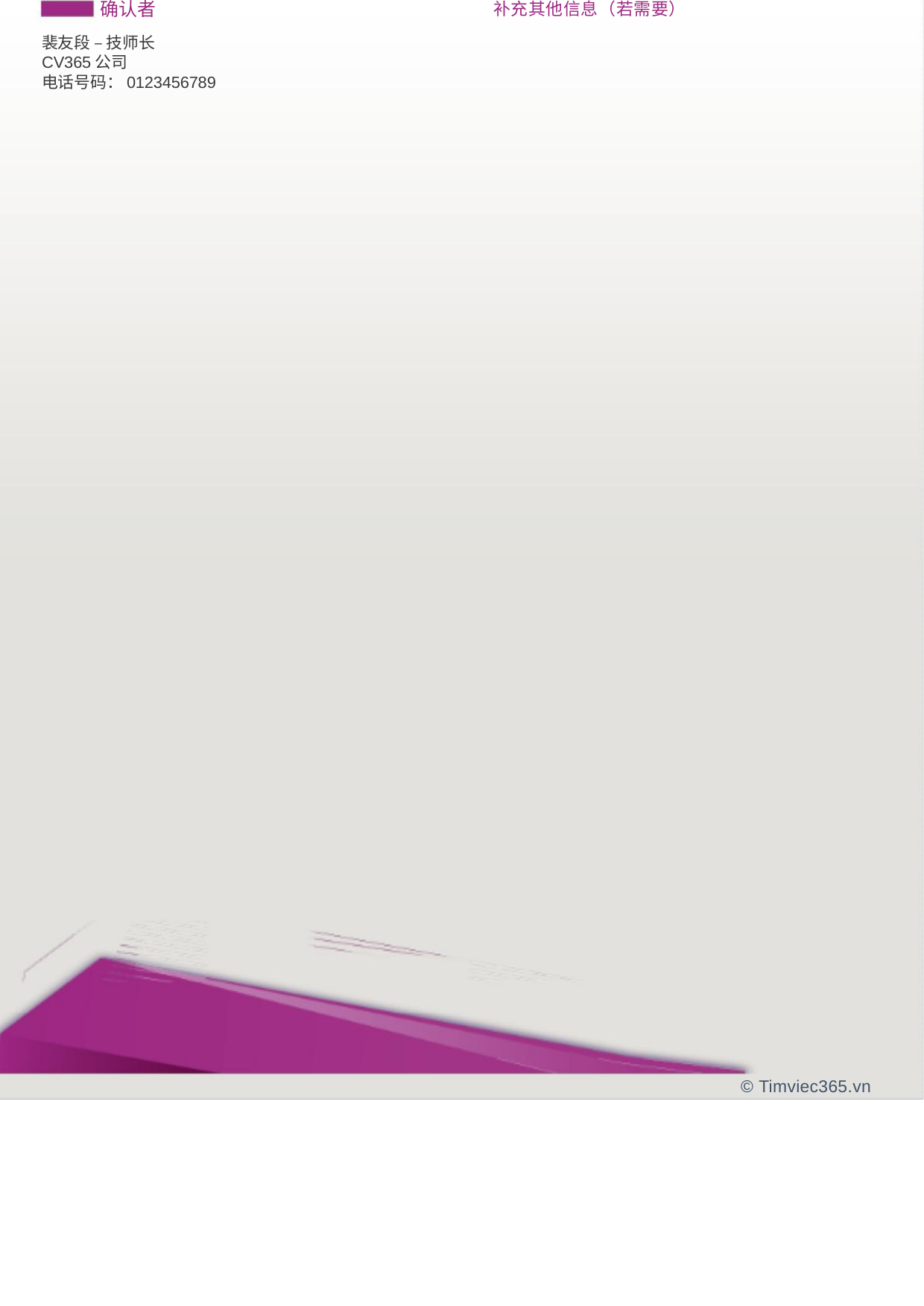

补充其他信息（若需要）
确认者
裴友段 – 技师长
CV365公司
电话号码：0123456789
© Timviec365.vn